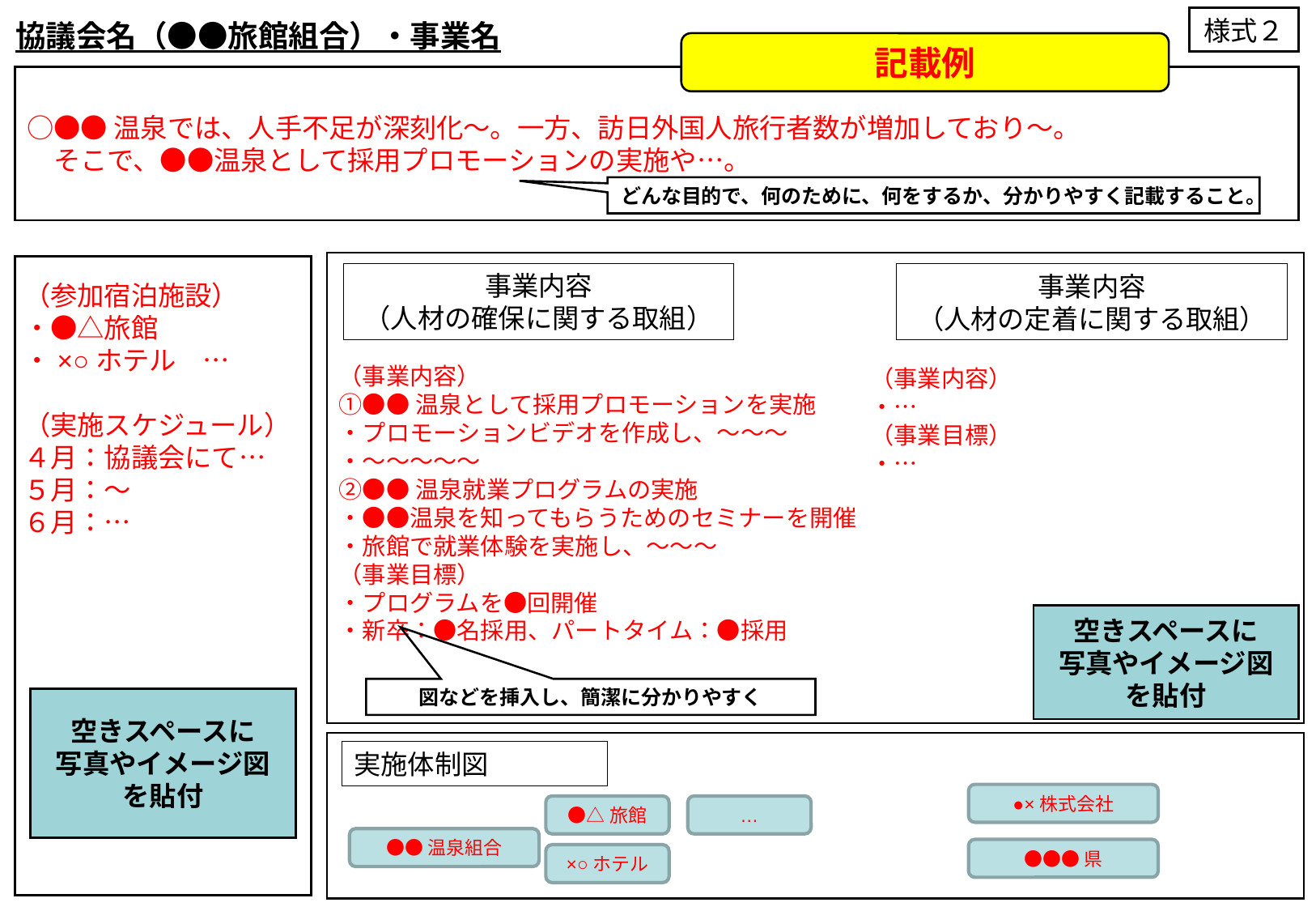

# 協議会名（●●旅館組合）・事業名
様式２
記載例
○●●温泉では、人手不足が深刻化～。一方、訪日外国人旅行者数が増加しており～。
　そこで、●●温泉として採用プロモーションの実施や…。
どんな目的で、何のために、何をするか、分かりやすく記載すること。

事業内容
（人材の確保に関する取組）
事業内容
（人材の定着に関する取組）
（参加宿泊施設）
・●△旅館
・×○ホテル　…

（実施スケジュール）
４月：協議会にて…
５月：～
６月：…

（事業内容）
①●●温泉として採用プロモーションを実施
・プロモーションビデオを作成し、～～～
・～～～～～
②●●温泉就業プログラムの実施
・●●温泉を知ってもらうためのセミナーを開催
・旅館で就業体験を実施し、～～～
（事業目標）
・プログラムを●回開催
・新卒：●名採用、パートタイム：●採用
（事業内容）
・…
（事業目標）
・…
空きスペースに
写真やイメージ図を貼付
図などを挿入し、簡潔に分かりやすく
空きスペースに
写真やイメージ図を貼付

実施体制図
●×株式会社
●△旅館
…
●●温泉組合
●●●県
×○ホテル